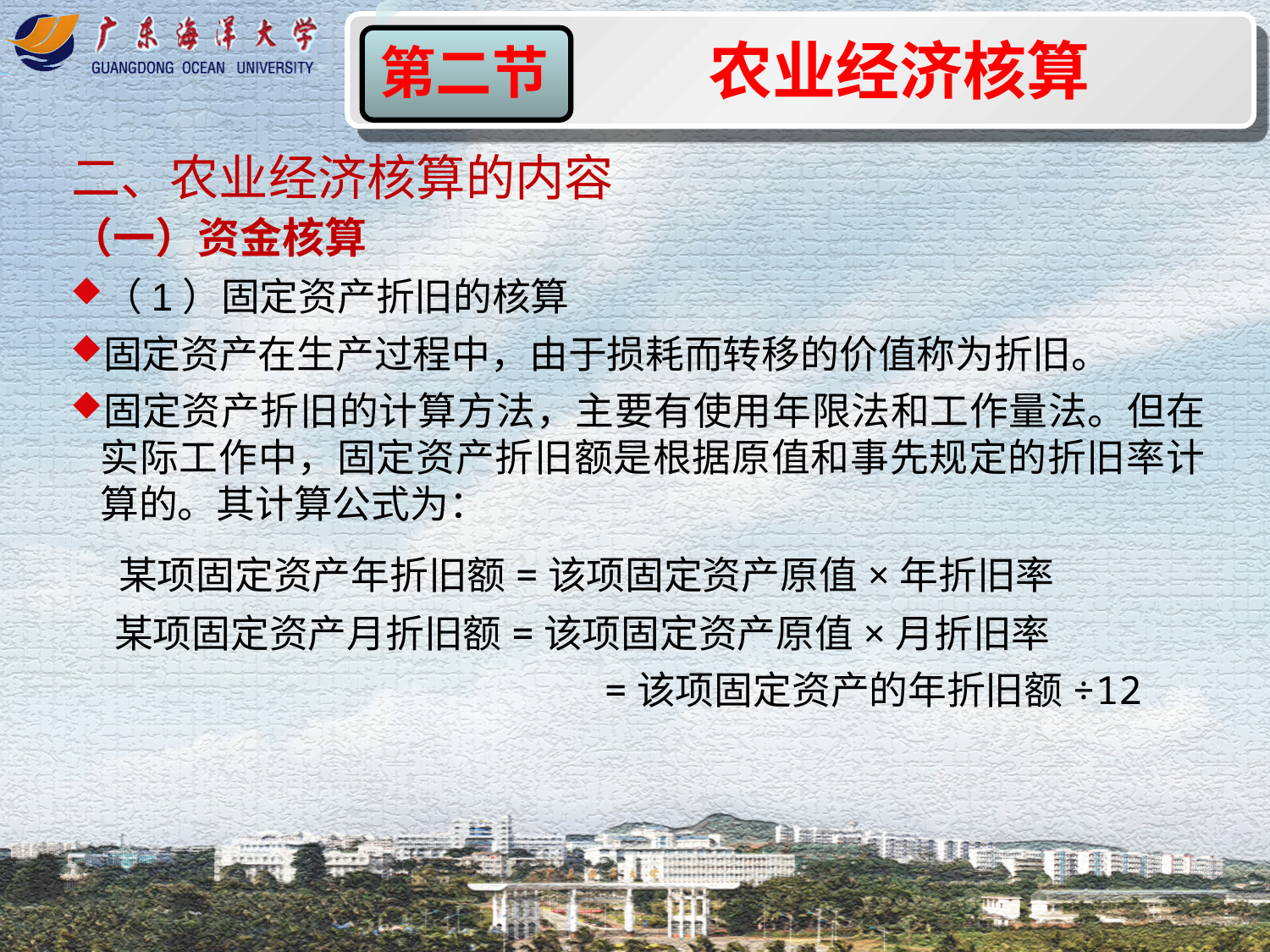

农业经济核算

第二节
二、农业经济核算的内容
（一）资金核算
（1）固定资产折旧的核算
固定资产在生产过程中，由于损耗而转移的价值称为折旧。
固定资产折旧的计算方法，主要有使用年限法和工作量法。但在实际工作中，固定资产折旧额是根据原值和事先规定的折旧率计算的。其计算公式为：
    某项固定资产年折旧额=该项固定资产原值×年折旧率
    某项固定资产月折旧额=该项固定资产原值×月折旧率
                        =该项固定资产的年折旧额÷12